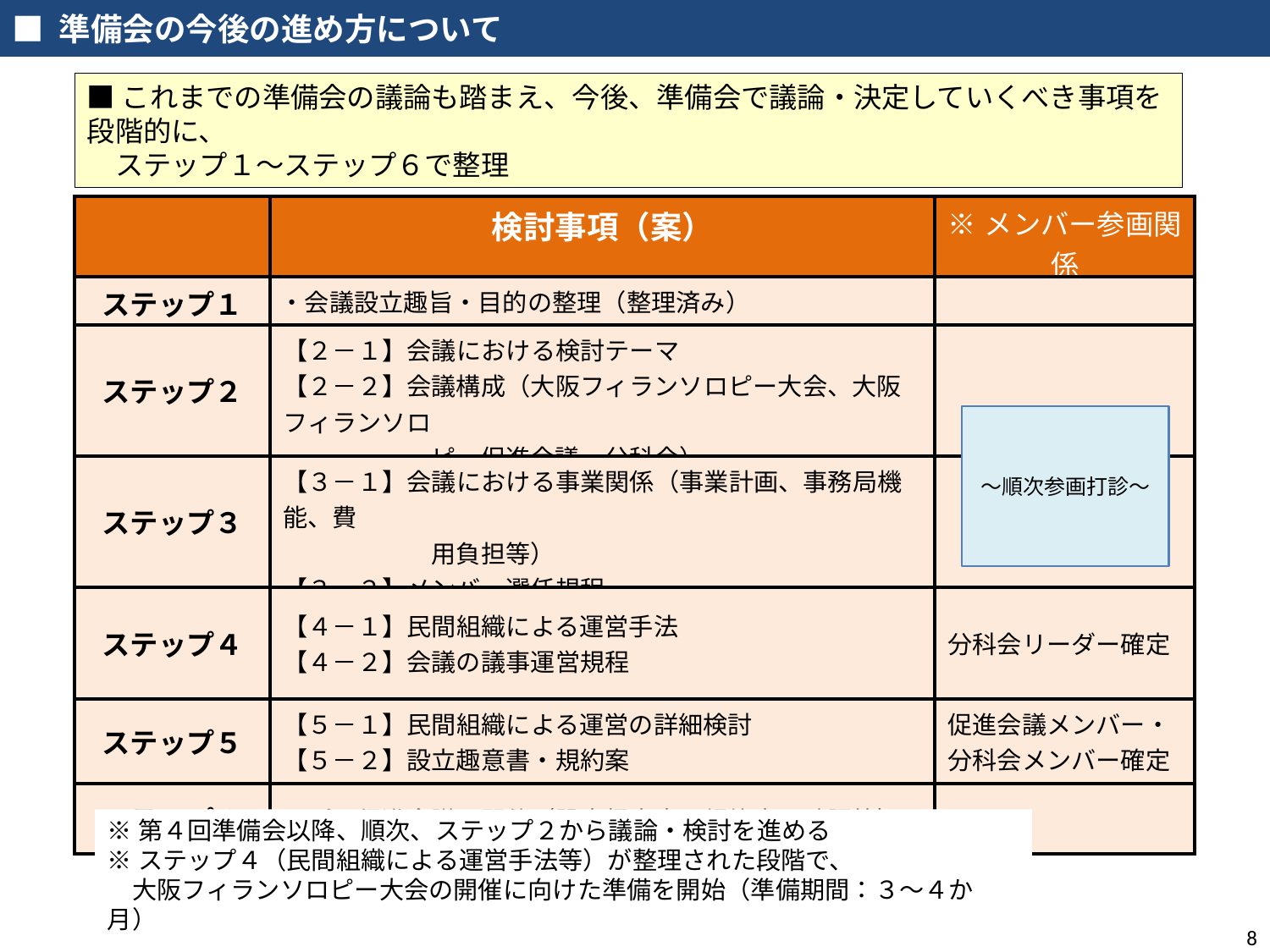

■ 準備会の今後の進め方について
■これまでの準備会の議論も踏まえ、今後、準備会で議論・決定していくべき事項を段階的に、
　ステップ１～ステップ６で整理
|  | 検討事項（案） | ※メンバー参画関係 |
| --- | --- | --- |
| ステップ１ | ・会議設立趣旨・目的の整理（整理済み） |  |
| ステップ２ | 【２－１】会議における検討テーマ 【２－２】会議構成（大阪フィランソロピー大会、大阪フィランソロ 　　　　　　ピー促進会議、分科会） |  |
| ステップ３ | 【３－１】会議における事業関係（事業計画、事務局機能、費 　　　　　　用負担等） 【３－２】メンバー選任規程 |  |
| ステップ４ | 【４－１】民間組織による運営手法 【４－２】会議の議事運営規程 | 分科会リーダー確定 |
| ステップ５ | 【５－１】民間組織による運営の詳細検討 【５－２】設立趣意書・規約案 | 促進会議メンバー・分科会メンバー確定 |
| ステップ６ | ・プレ促進会議の開催（設立趣意書・規約案の確認等） |  |
～順次参画打診～
※第４回準備会以降、順次、ステップ２から議論・検討を進める
※ステップ４（民間組織による運営手法等）が整理された段階で、
　大阪フィランソロピー大会の開催に向けた準備を開始（準備期間：３～４か月）
8